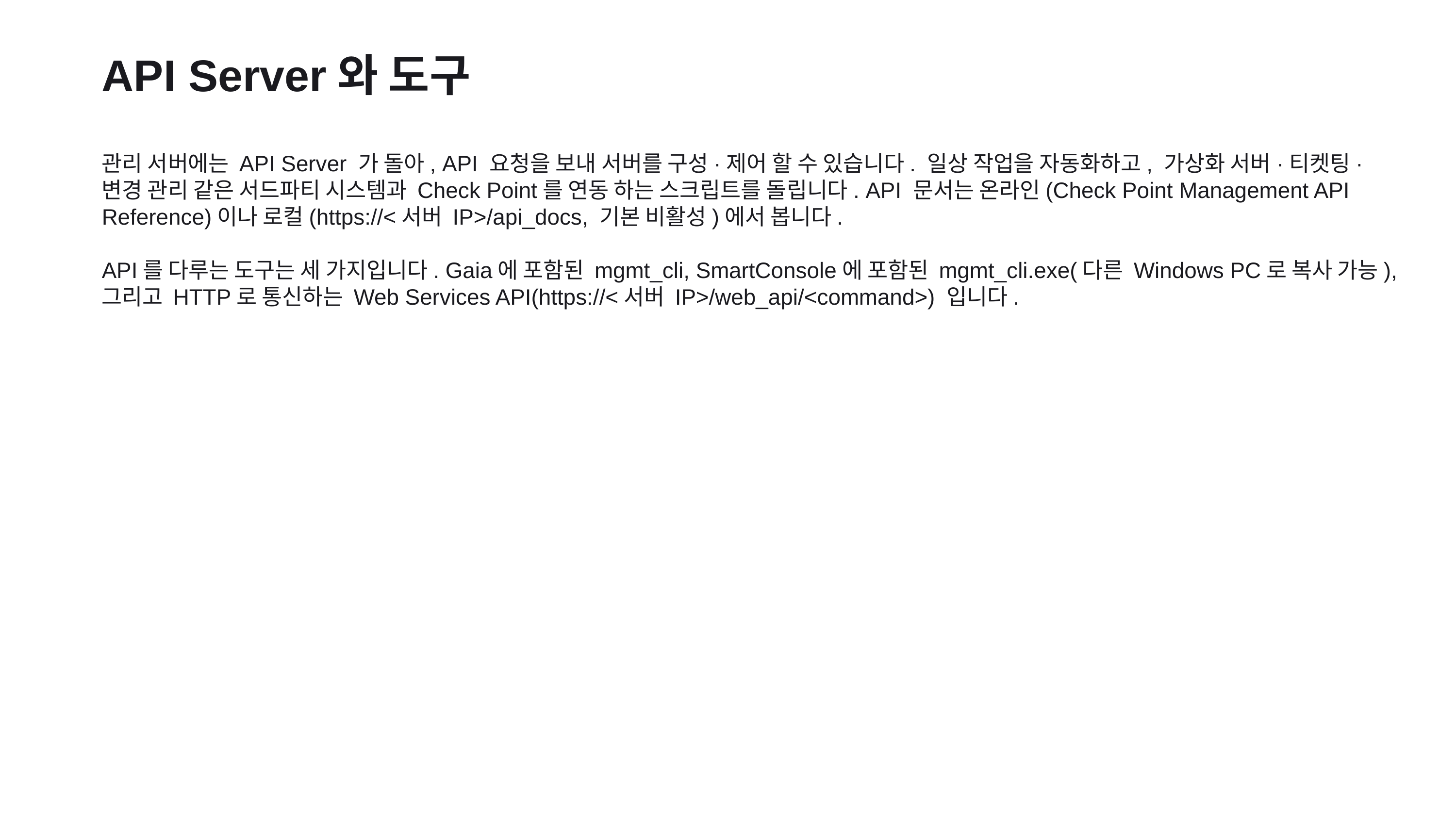

API Server와 도구
관리 서버에는 API Server 가 돌아, API 요청을 보내 서버를 구성·제어 할 수 있습니다. 일상 작업을 자동화하고, 가상화 서버·티켓팅·변경 관리 같은 서드파티 시스템과 Check Point를 연동 하는 스크립트를 돌립니다. API 문서는 온라인(Check Point Management API Reference)이나 로컬(https://<서버 IP>/api_docs, 기본 비활성)에서 봅니다.

API를 다루는 도구는 세 가지입니다. Gaia에 포함된 mgmt_cli, SmartConsole에 포함된 mgmt_cli.exe(다른 Windows PC로 복사 가능), 그리고 HTTP로 통신하는 Web Services API(https://<서버 IP>/web_api/<command>) 입니다.